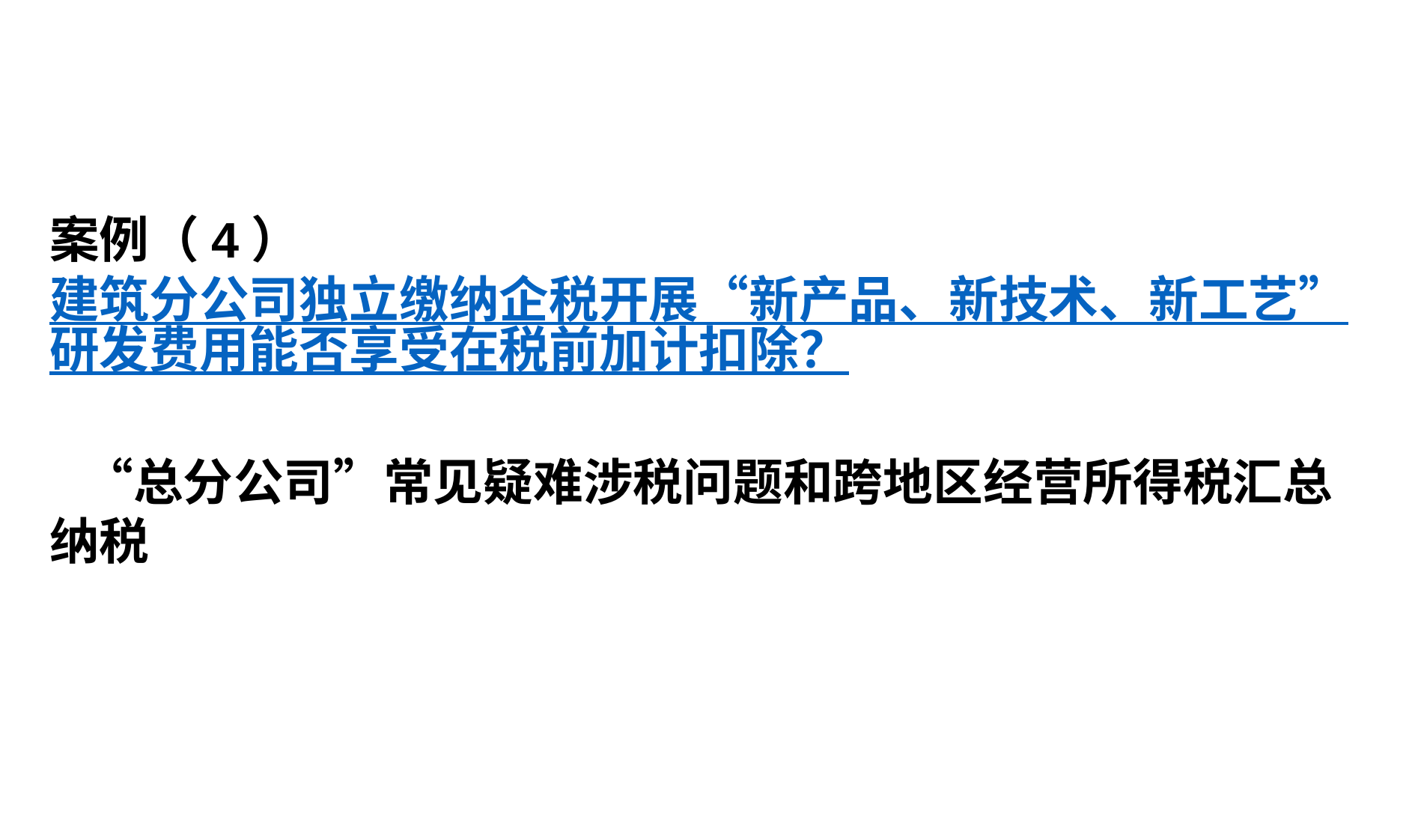

案例（4）建筑分公司独立缴纳企税开展“新产品、新技术、新工艺”研发费用能否享受在税前加计扣除？
   “总分公司”常见疑难涉税问题和跨地区经营所得税汇总纳税